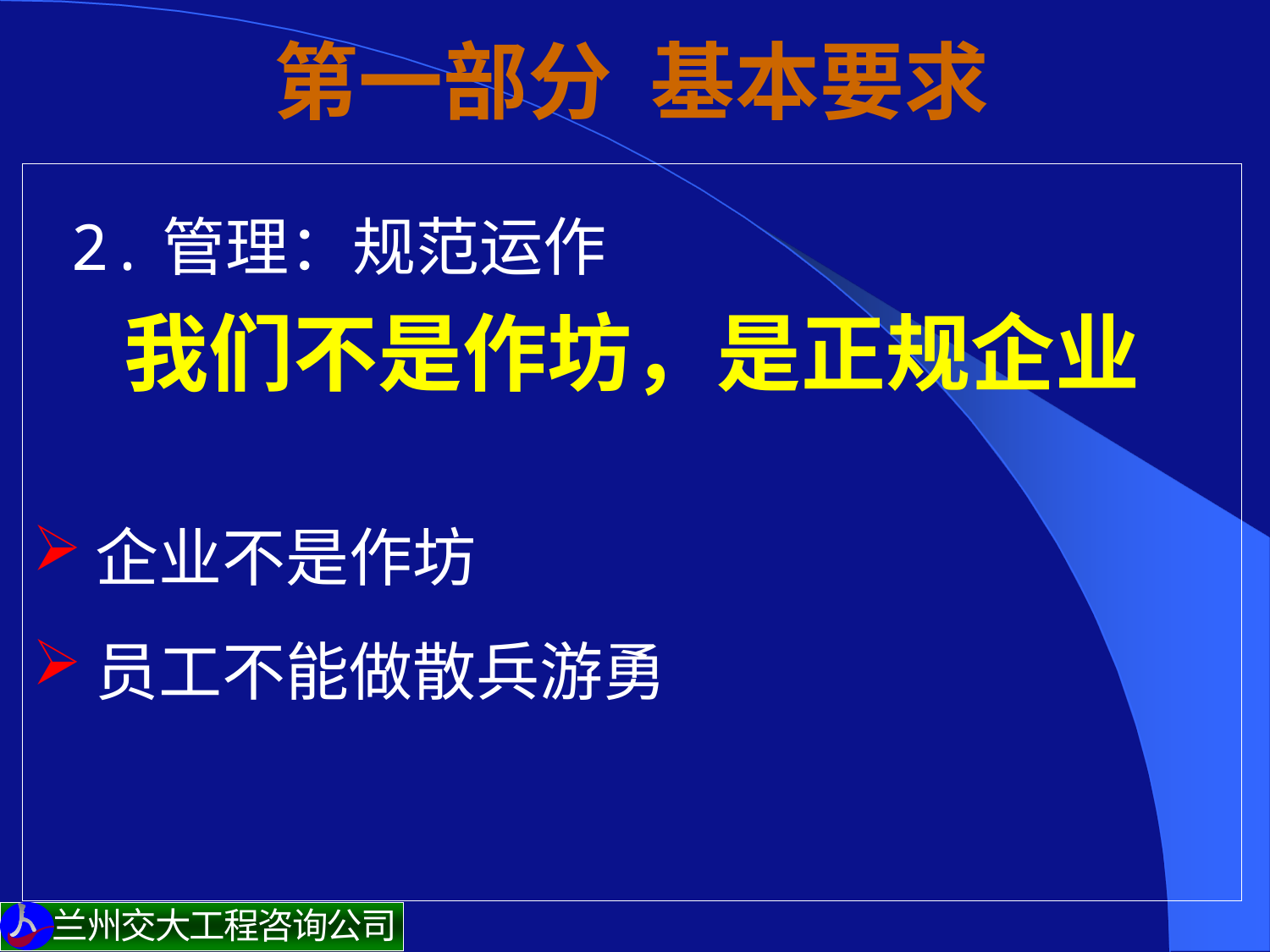

# 第一部分  基本要求
 2.管理：规范运作
我们不是作坊，是正规企业

企业不是作坊
员工不能做散兵游勇